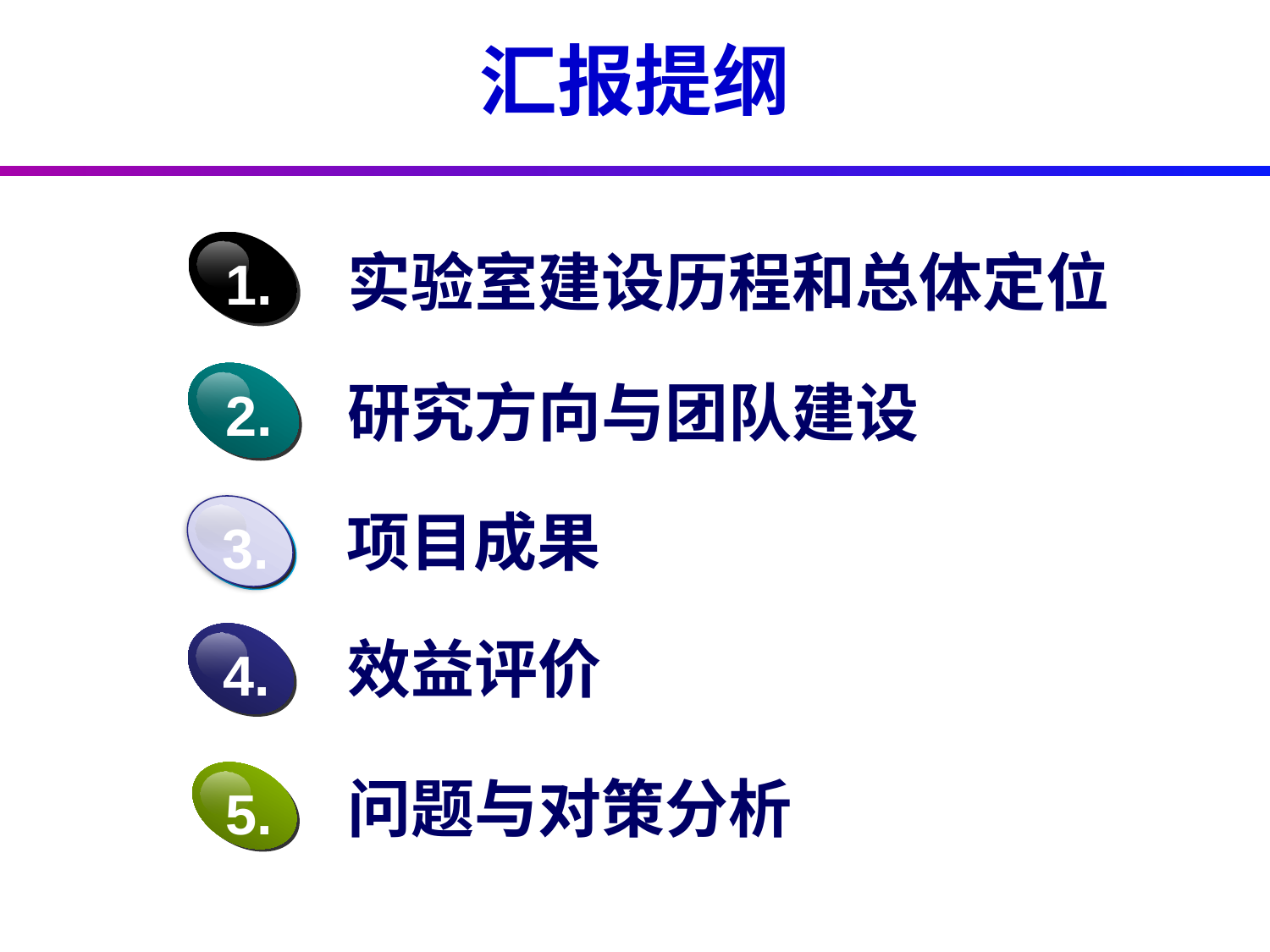

汇报提纲

1.
实验室建设历程和总体定位

2.
研究方向与团队建设
项目成果

3.
效益评价

4.
问题与对策分析

5.